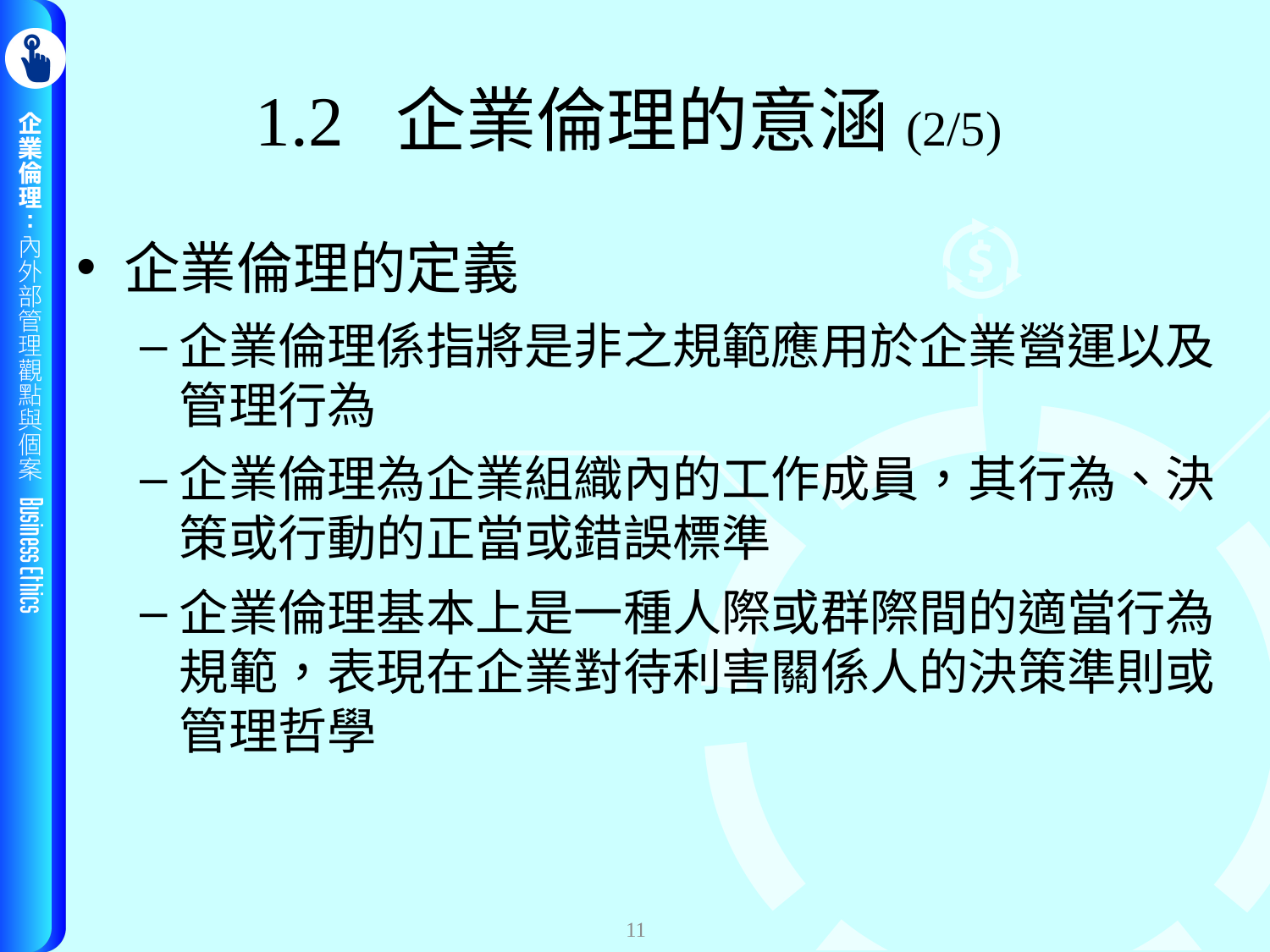

# 1.2  企業倫理的意涵(2/5)
企業倫理的定義
企業倫理係指將是非之規範應用於企業營運以及管理行為
企業倫理為企業組織內的工作成員，其行為、決策或行動的正當或錯誤標準
企業倫理基本上是一種人際或群際間的適當行為規範，表現在企業對待利害關係人的決策準則或管理哲學

11